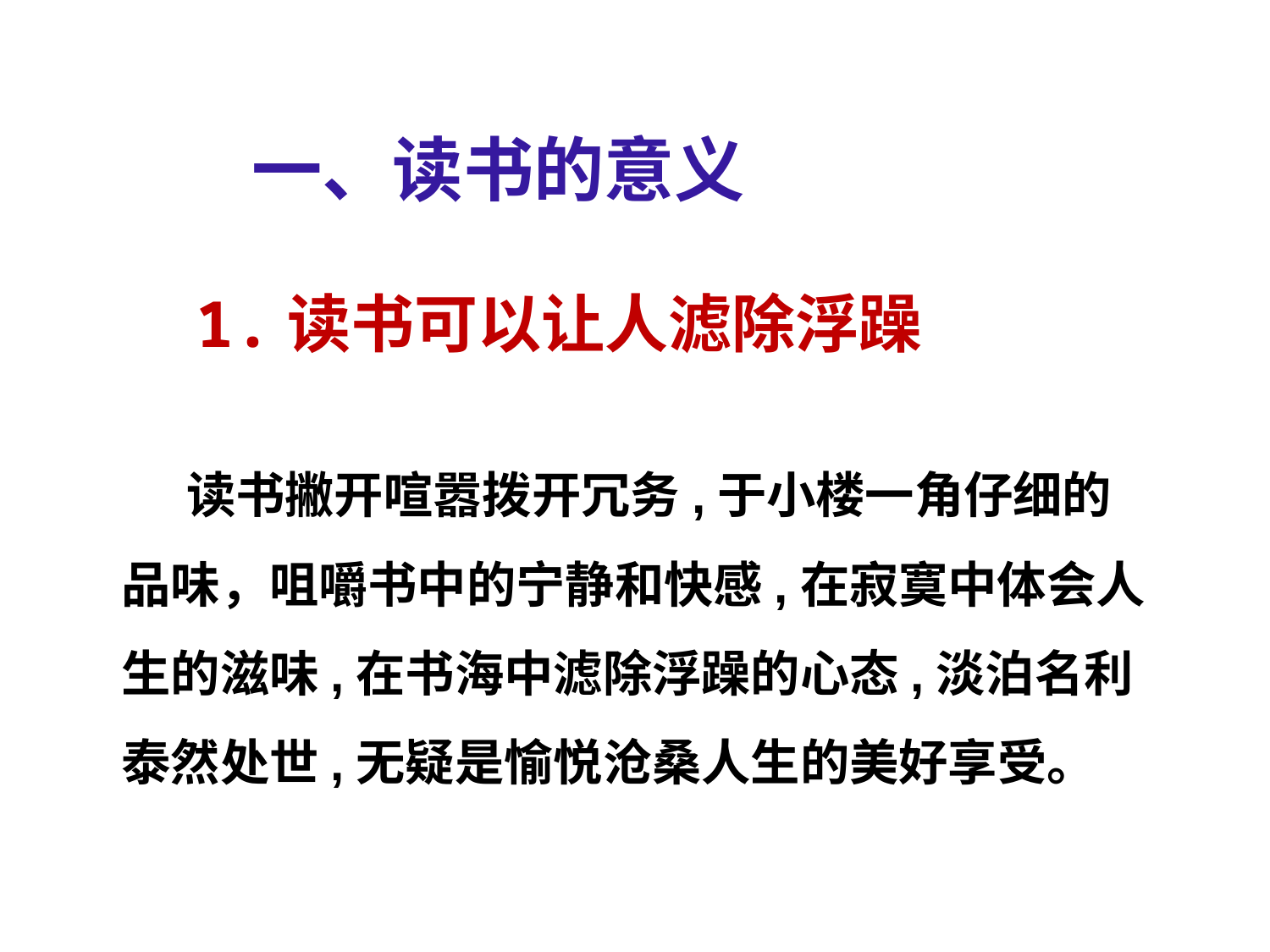

一、读书的意义
   1.读书可以让人滤除浮躁
    读书撇开喧嚣拨开冗务,于小楼一角仔细的品味，咀嚼书中的宁静和快感,在寂寞中体会人生的滋味,在书海中滤除浮躁的心态,淡泊名利泰然处世,无疑是愉悦沧桑人生的美好享受。